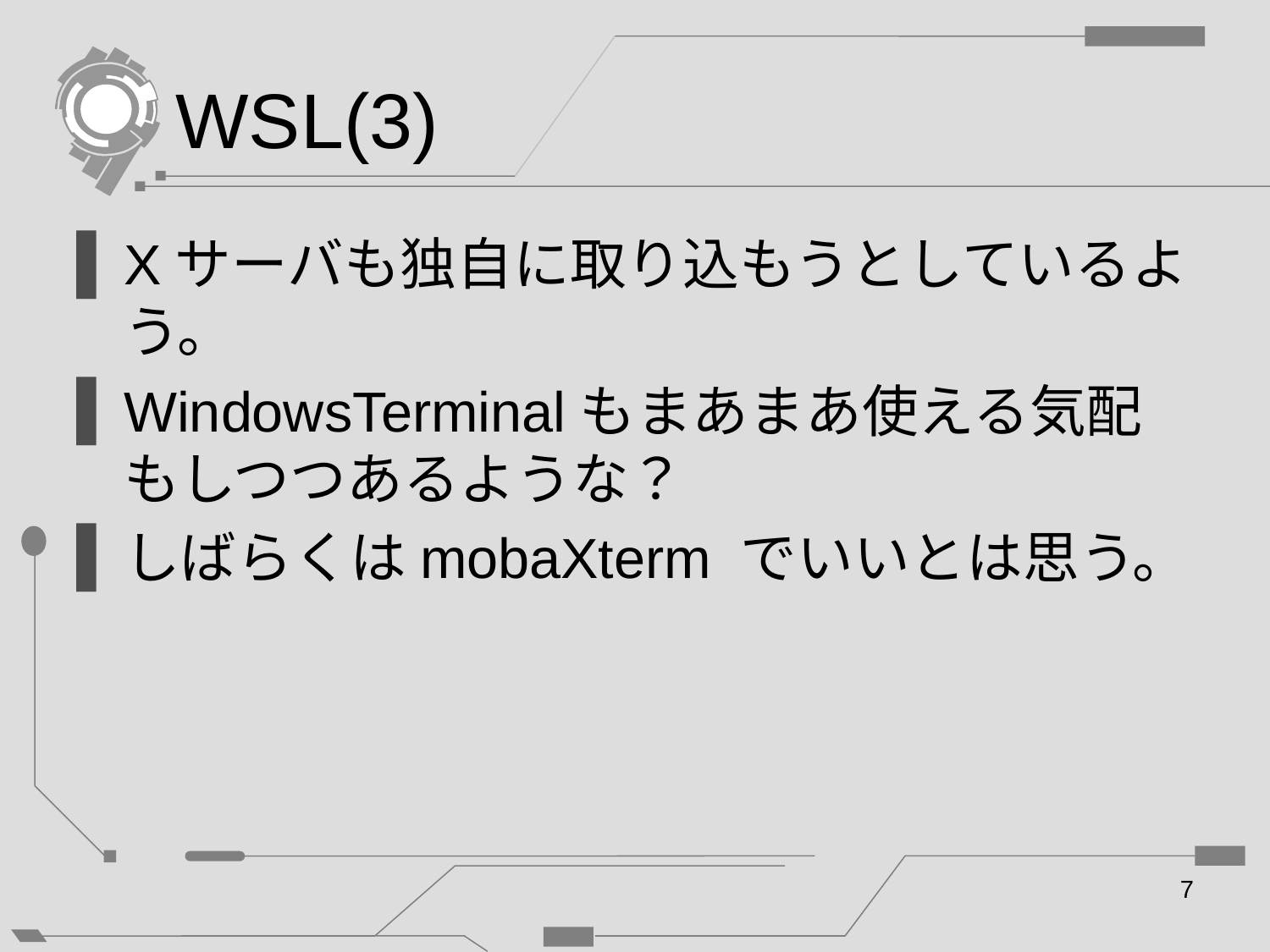

# WSL(3)
Xサーバも独自に取り込もうとしているよう。
WindowsTerminalもまあまあ使える気配もしつつあるような？
しばらくはmobaXterm でいいとは思う。
7